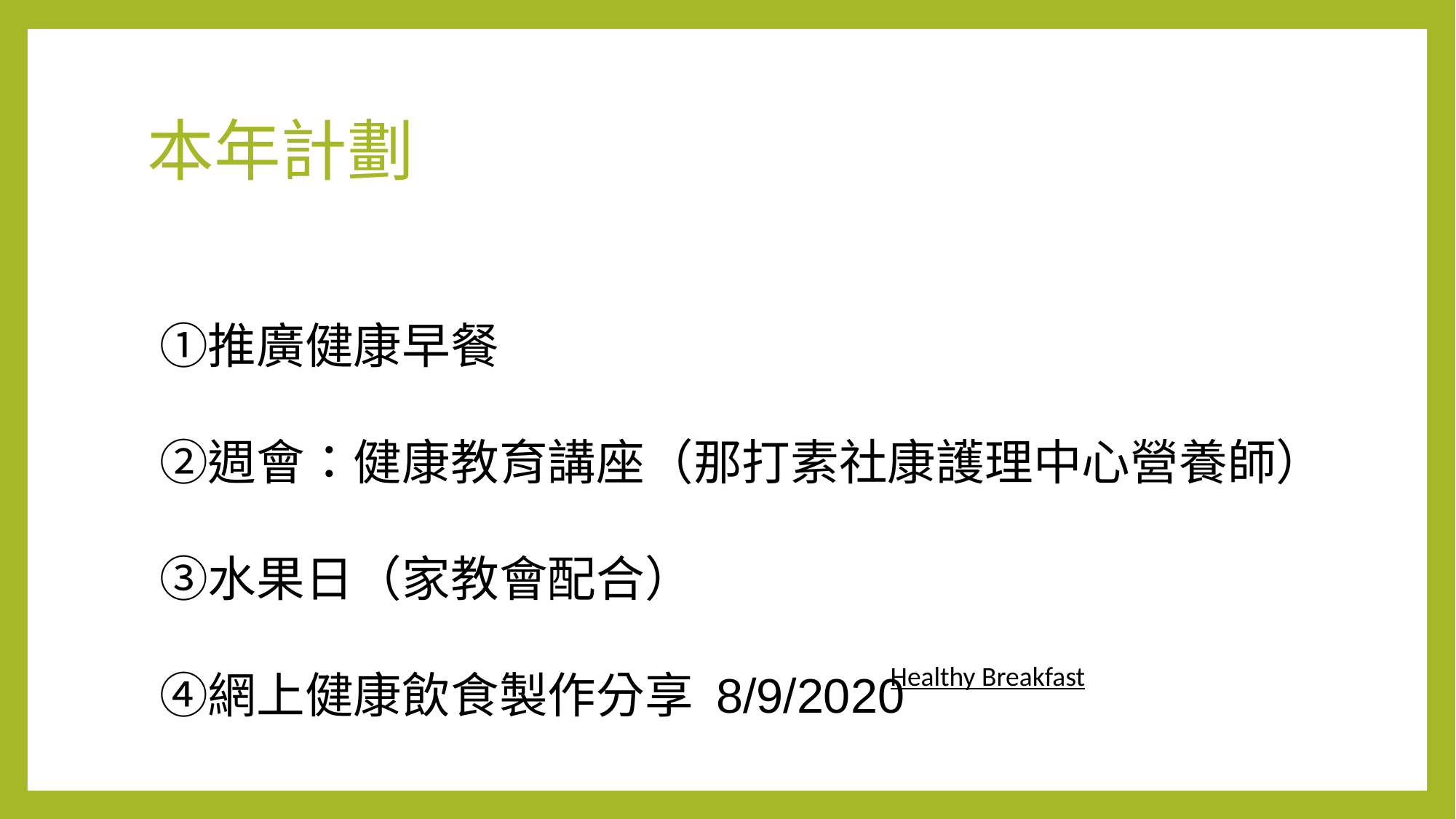

# 本年計劃
推廣健康早餐
週會：健康教育講座（那打素社康護理中心營養師）
水果日（家教會配合）
網上健康飲食製作分享 8/9/2020
Healthy Breakfast